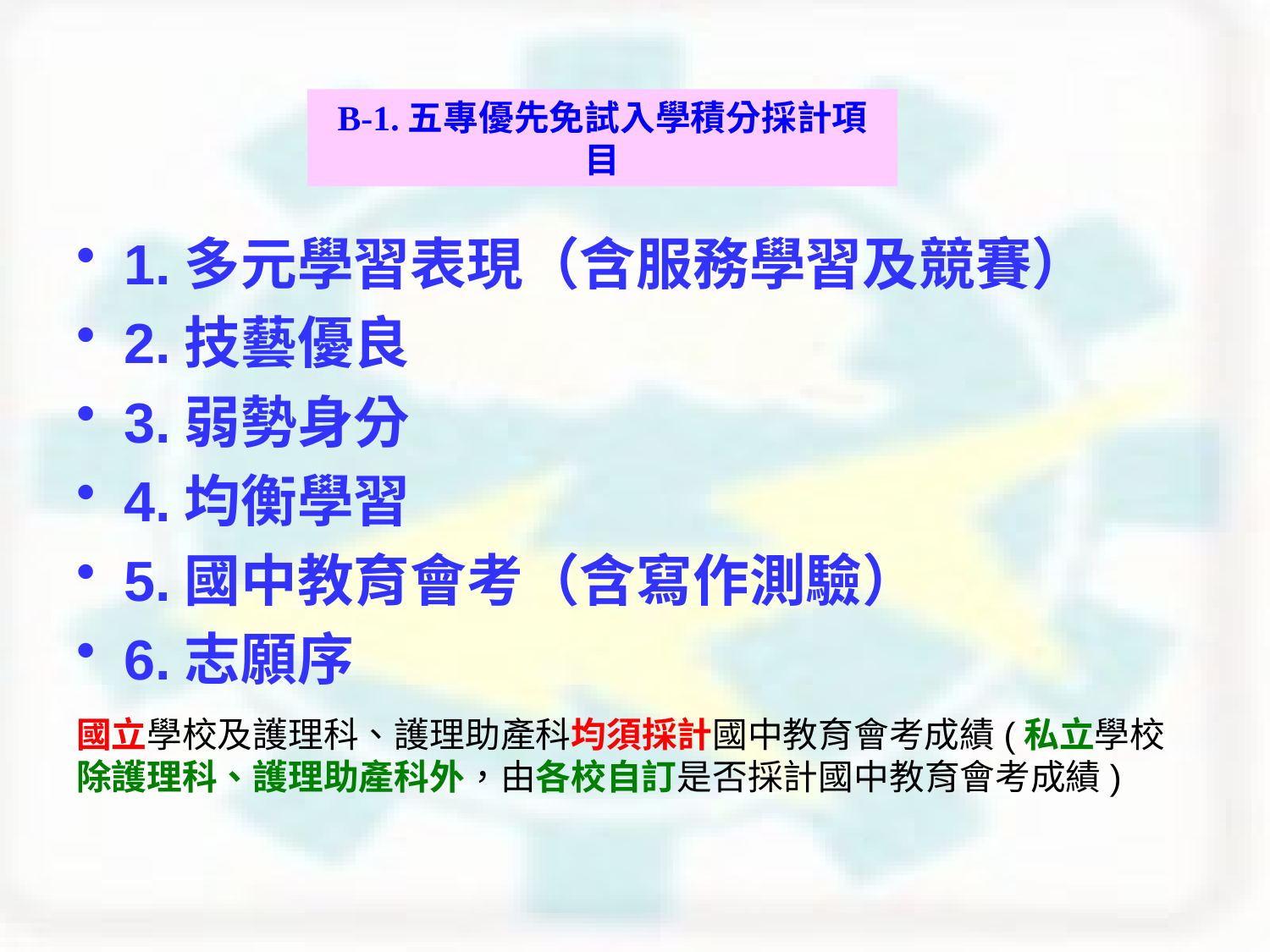

B-1.五專優先免試入學積分採計項目
1.多元學習表現（含服務學習及競賽）
2.技藝優良
3.弱勢身分
4.均衡學習
5.國中教育會考（含寫作測驗）
6.志願序
國立學校及護理科、護理助產科均須採計國中教育會考成績(私立學校
除護理科、護理助產科外，由各校自訂是否採計國中教育會考成績)